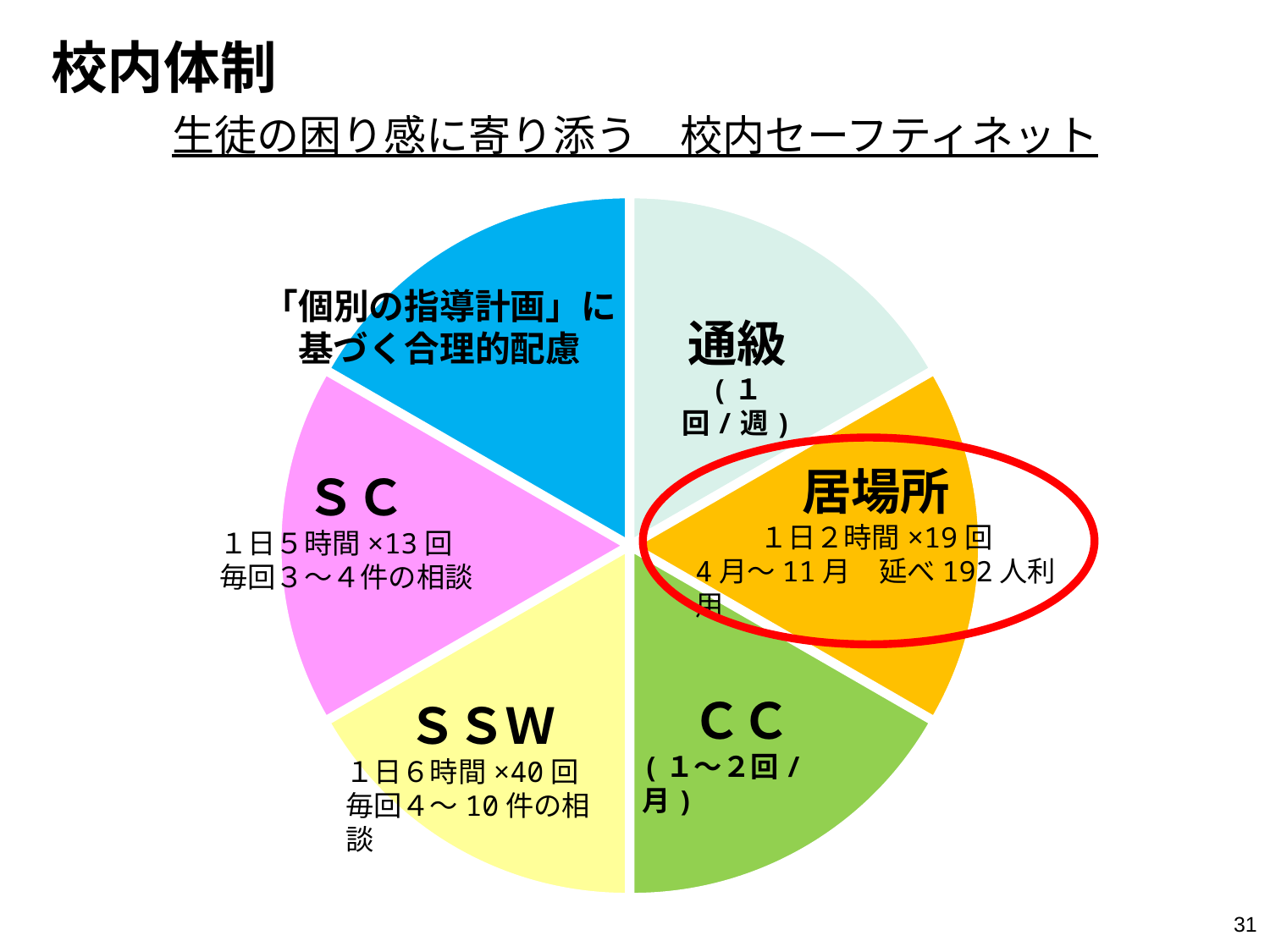

校内体制
生徒の困り感に寄り添う　校内セーフティネット

### Chart

| Category | 売上高 |
|---|---|
| 第 1 四半期 | 10.0 |
| 第 2 四半期 | 10.0 |
| 第 3 四半期 | 10.0 |
| 第 4 四半期 | 10.0 |
| 第 1 四半期 | 10.0 |
| 第 2 四半期 | 10.0 |
「個別の指導計画」に
基づく合理的配慮
通級
(１回/週)
居場所
１日２時間×19回
4月～11月　延べ192人利用
ＳＣ
１日５時間×13回
毎回３～４件の相談
ＣＣ
(１～２回/月)
ＳＳＷ
１日６時間×40回
毎回４～10件の相談

31